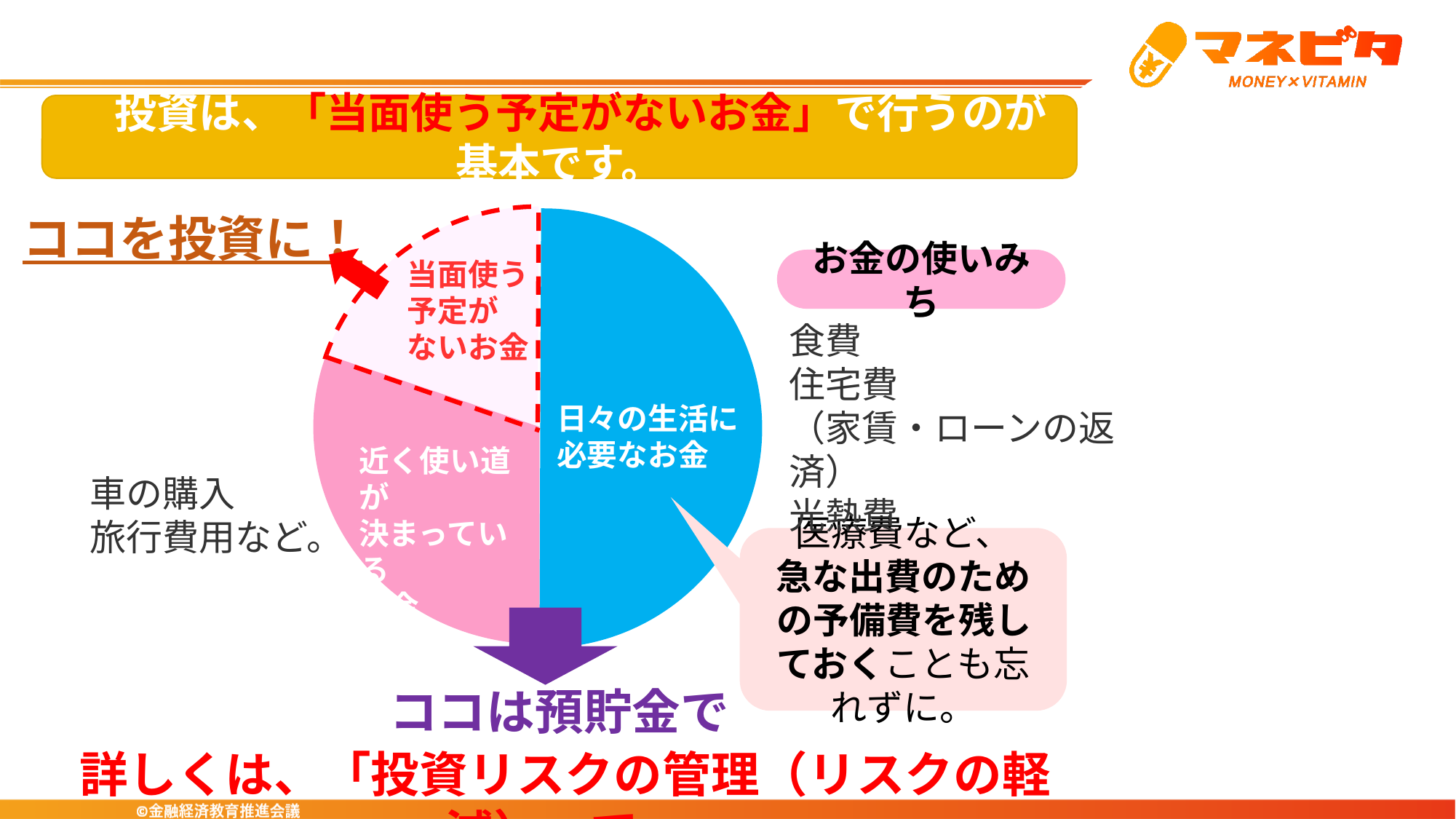

投資は、「当面使う予定がないお金」で行うのが基本です。

ココを投資に！

お金の使いみち
当面使う
予定が
ないお金
食費
住宅費
（家賃・ローンの返済）
光熱費
日々の生活に
必要なお金
近く使い道が
決まっている
お金
車の購入
旅行費用など。
医療費など、
急な出費のための予備費を残しておくことも忘れずに。

ココは預貯金で
詳しくは、「投資リスクの管理（リスクの軽減）」で。